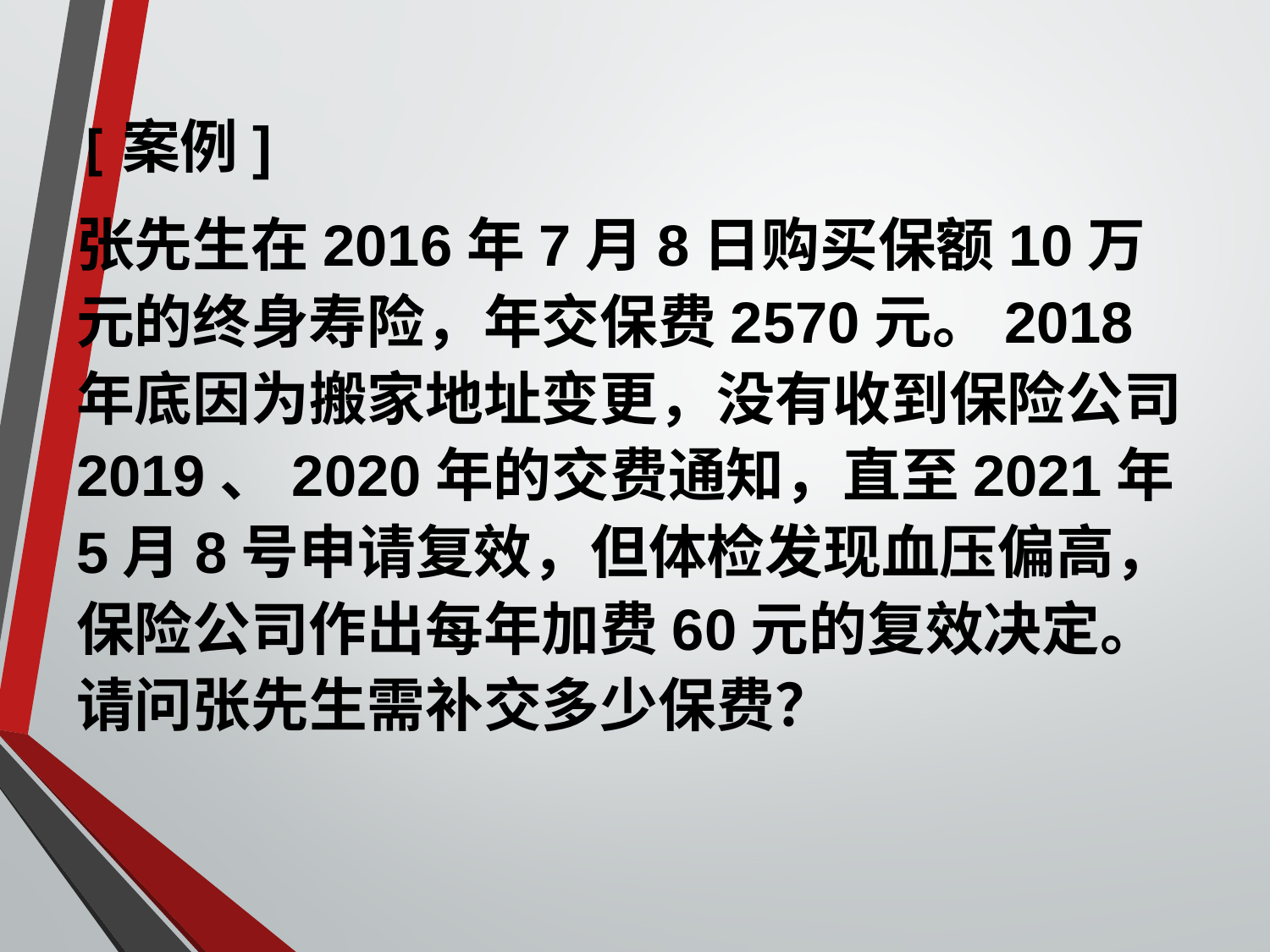

[案例]
张先生在2016年7月8日购买保额10万元的终身寿险，年交保费2570元。2018年底因为搬家地址变更，没有收到保险公司2019、2020年的交费通知，直至2021年5月8号申请复效，但体检发现血压偏高，保险公司作出每年加费60元的复效决定。请问张先生需补交多少保费？